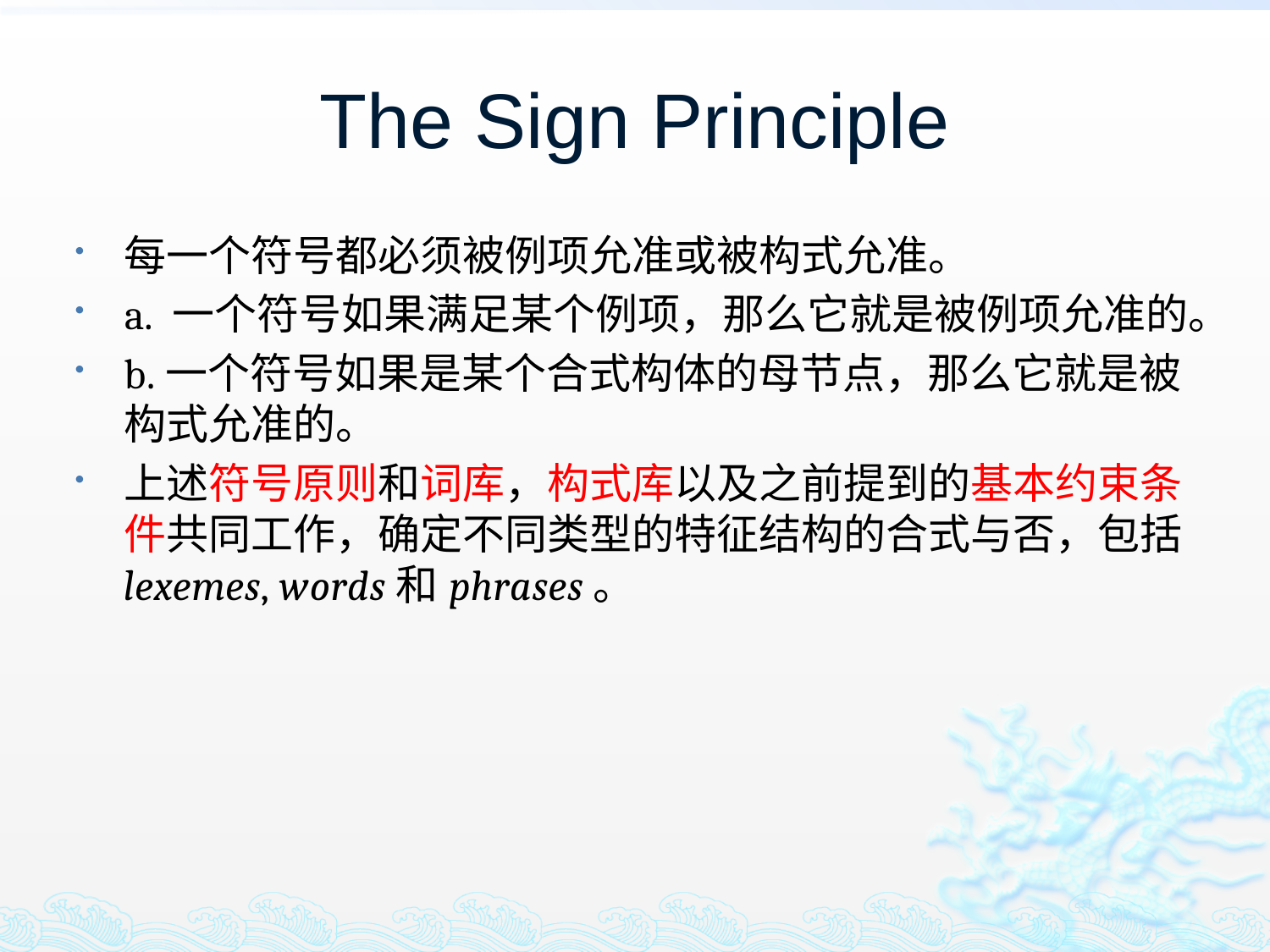

# The Sign Principle
每一个符号都必须被例项允准或被构式允准。
a. 一个符号如果满足某个例项，那么它就是被例项允准的。
b.一个符号如果是某个合式构体的母节点，那么它就是被构式允准的。
上述符号原则和词库，构式库以及之前提到的基本约束条件共同工作，确定不同类型的特征结构的合式与否，包括lexemes, words和phrases。